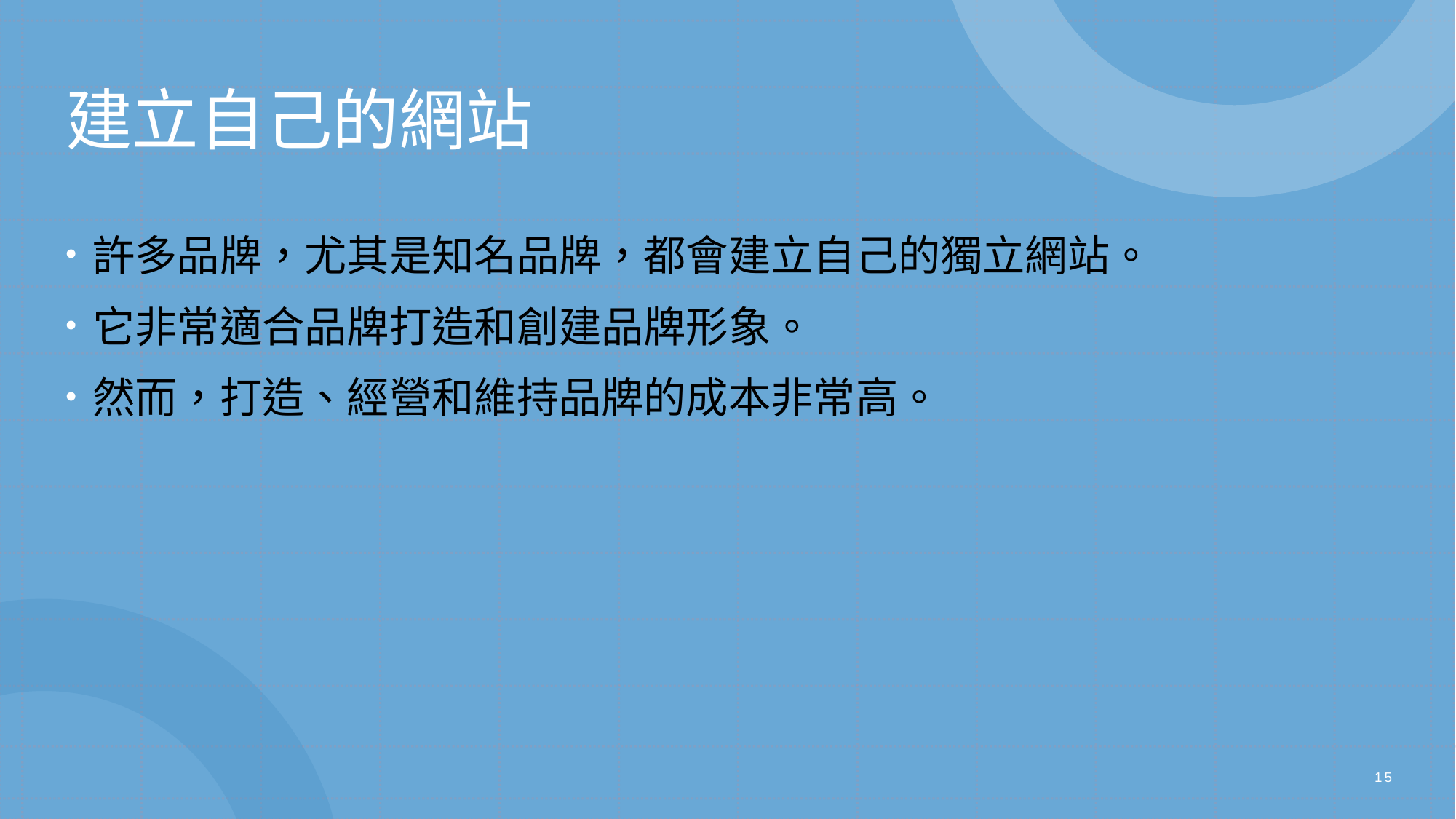

# 建立自己的網站
許多品牌，尤其是知名品牌，都會建立自己的獨立網站。
它非常適合品牌打造和創建品牌形象。
然而，打造、經營和維持品牌的成本非常高。
15